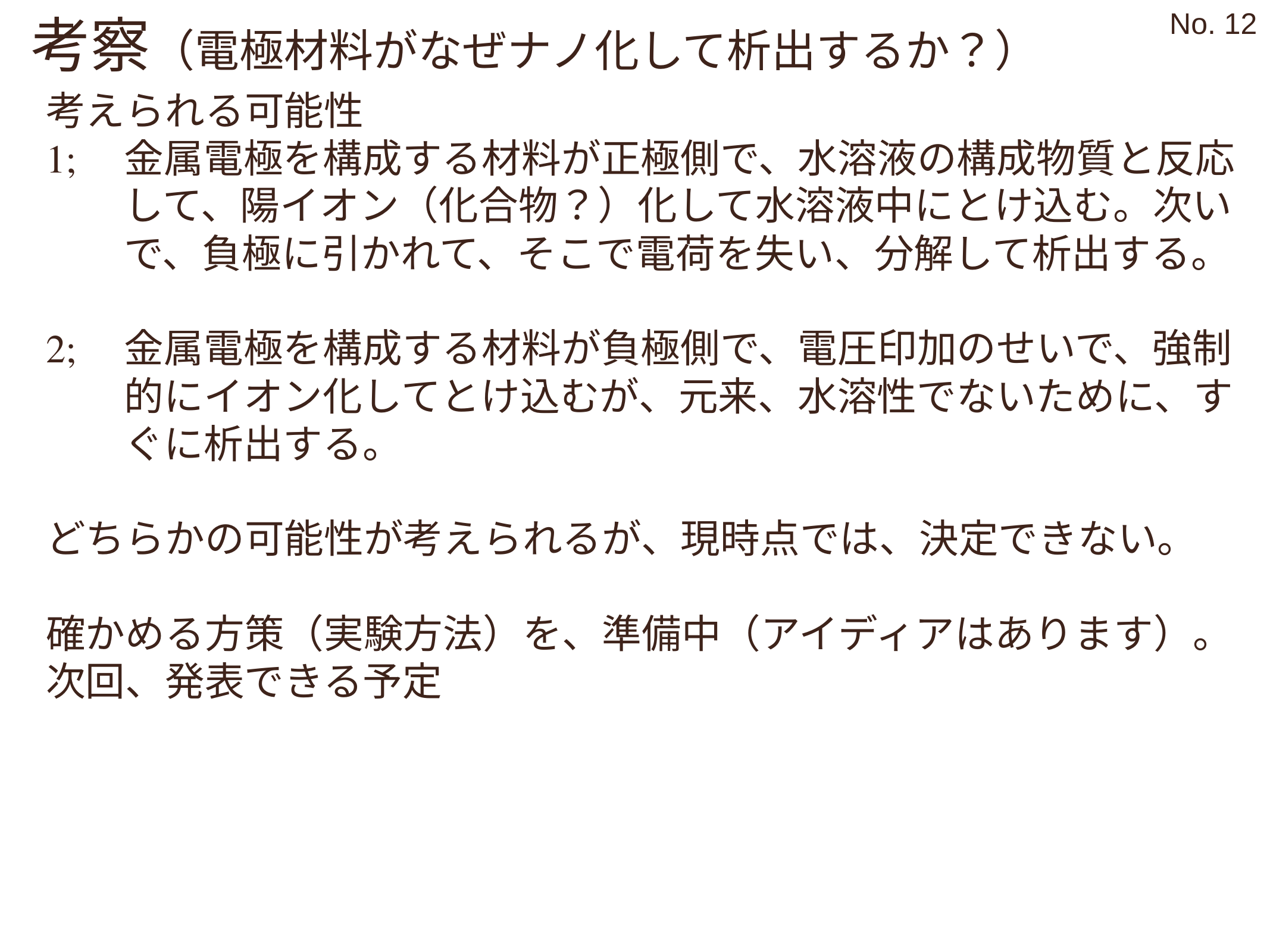

No. 12
考察（電極材料がなぜナノ化して析出するか？）
考えられる可能性
1; 	金属電極を構成する材料が正極側で、水溶液の構成物質と反応して、陽イオン（化合物？）化して水溶液中にとけ込む。次いで、負極に引かれて、そこで電荷を失い、分解して析出する。

2; 	金属電極を構成する材料が負極側で、電圧印加のせいで、強制的にイオン化してとけ込むが、元来、水溶性でないために、すぐに析出する。

どちらかの可能性が考えられるが、現時点では、決定できない。

確かめる方策（実験方法）を、準備中（アイディアはあります）。
次回、発表できる予定